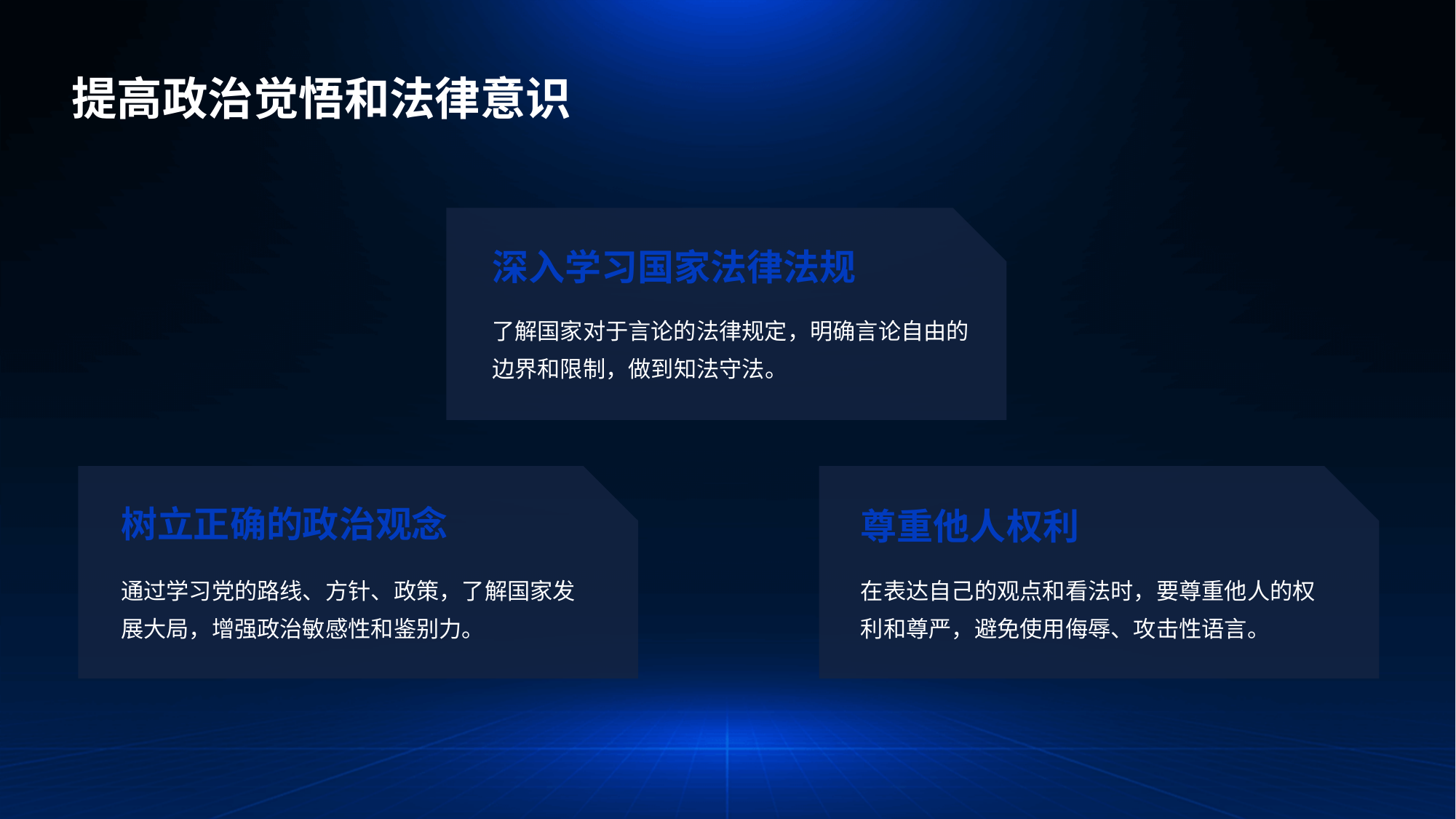

提高政治觉悟和法律意识

深入学习国家法律法规
了解国家对于言论的法律规定，明确言论自由的边界和限制，做到知法守法。

树立正确的政治观念
尊重他人权利
通过学习党的路线、方针、政策，了解国家发展大局，增强政治敏感性和鉴别力。
在表达自己的观点和看法时，要尊重他人的权利和尊严，避免使用侮辱、攻击性语言。